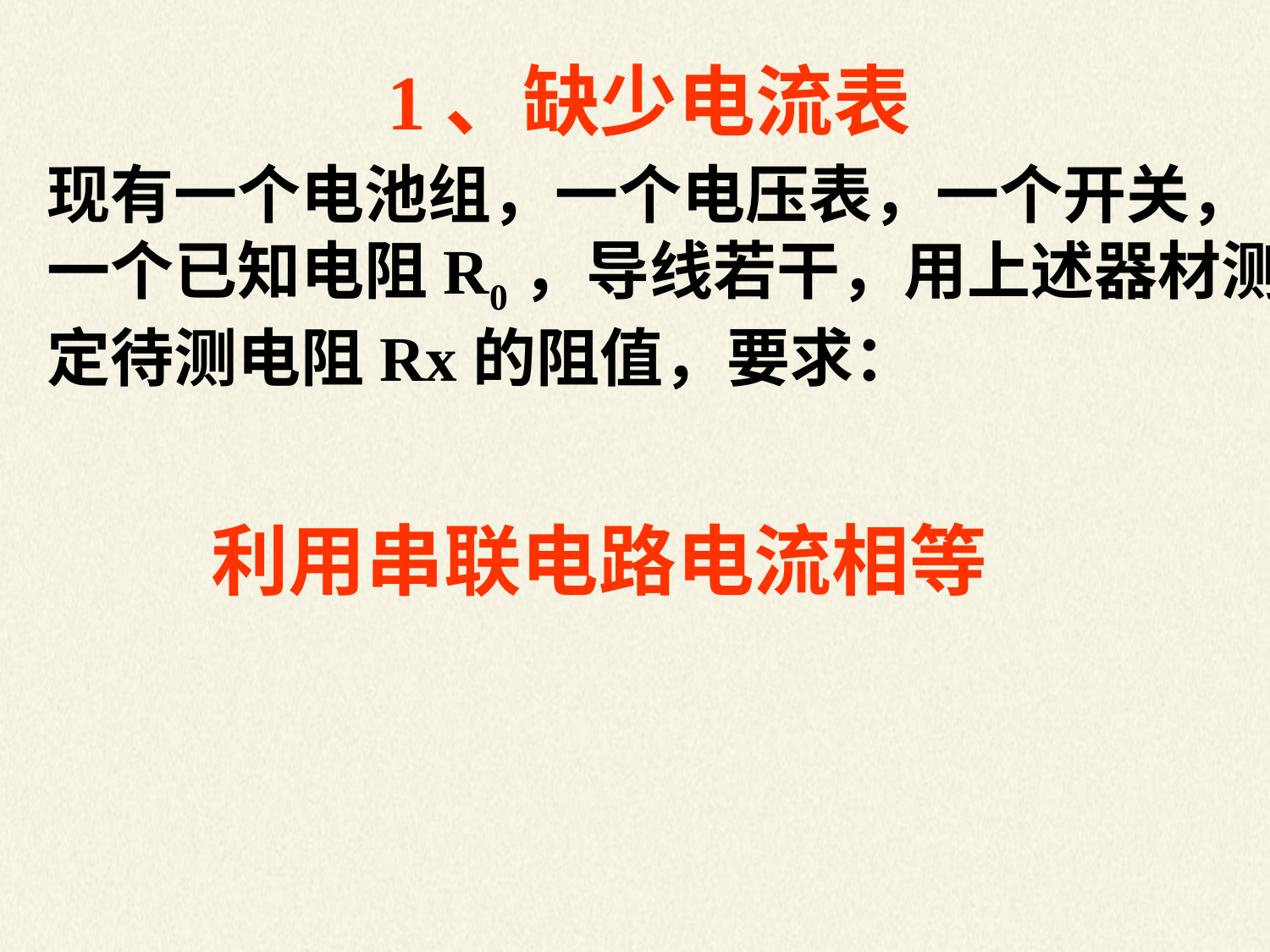

1、缺少电流表
现有一个电池组，一个电压表，一个开关，一个已知电阻R0，导线若干，用上述器材测定待测电阻Rx的阻值，要求：
利用串联电路电流相等